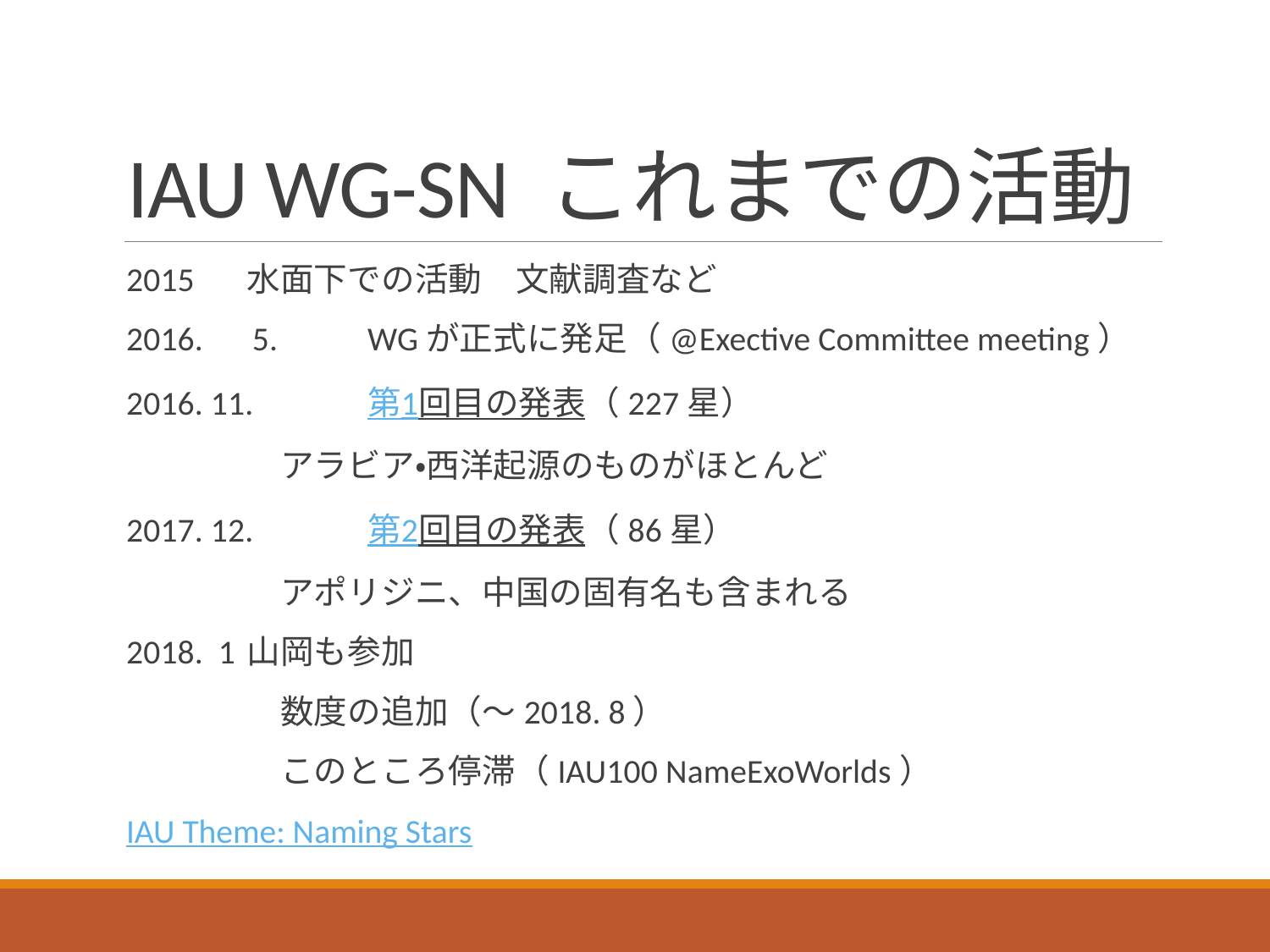

# IAU WG-SN これまでの活動
2015		水面下での活動　文献調査など
2016.　5.	WGが正式に発足（@Exective Committee meeting）
2016. 11. 	第1回目の発表（227星）
　　		　アラビア・西洋起源のものがほとんど
2017. 12.	第2回目の発表（86星）
　		　アポリジニ、中国の固有名も含まれる
2018.  1		山岡も参加
　		　数度の追加（～2018. 8）
　		　このところ停滞（IAU100 NameExoWorlds）
IAU Theme: Naming Stars